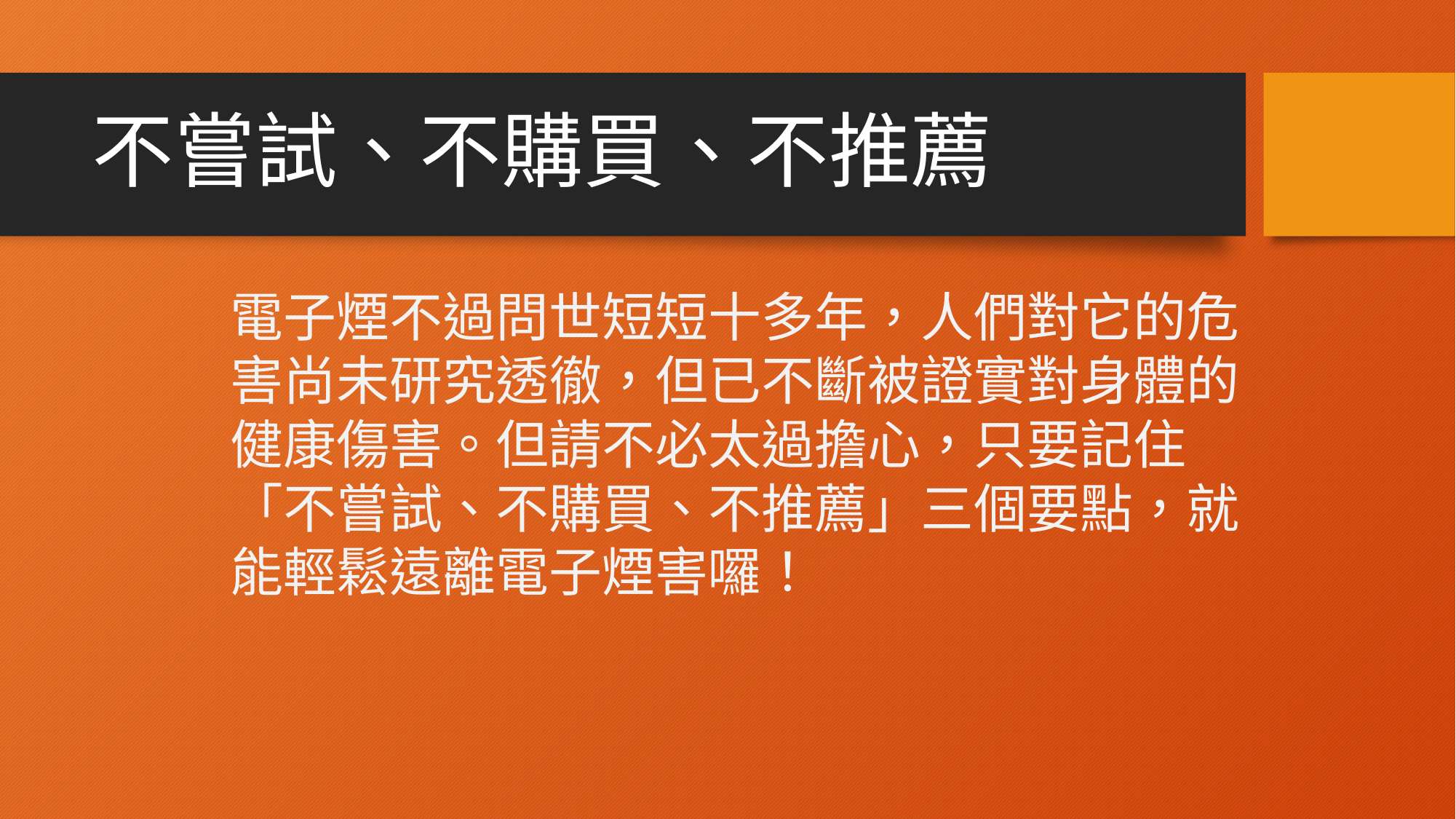

# 不嘗試、不購買、不推薦
電子煙不過問世短短十多年，人們對它的危害尚未研究透徹，但已不斷被證實對身體的健康傷害。但請不必太過擔心，只要記住「不嘗試、不購買、不推薦」三個要點，就能輕鬆遠離電子煙害囉！